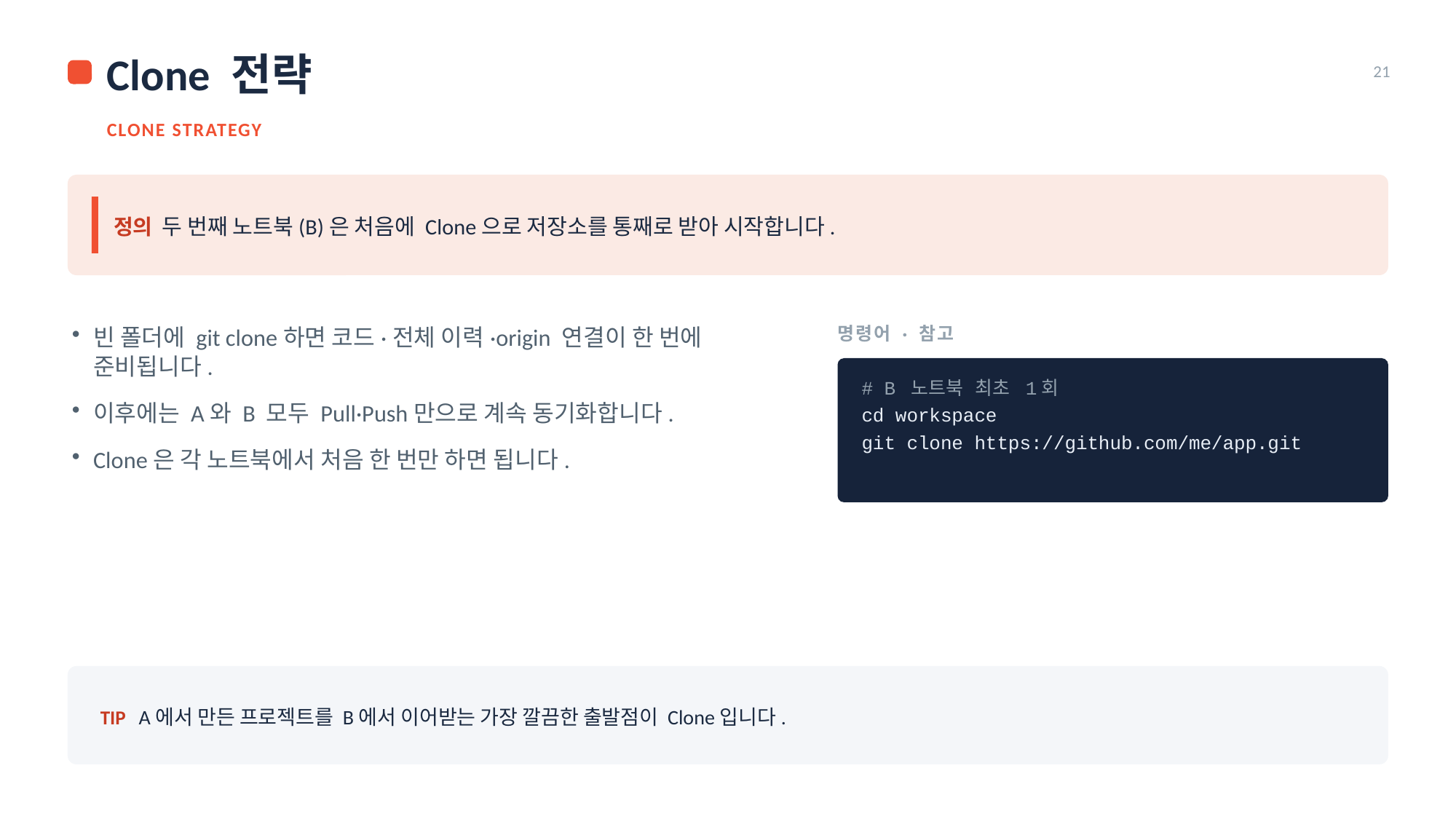

Clone 전략
21

CLONE STRATEGY

정의  두 번째 노트북(B)은 처음에 Clone으로 저장소를 통째로 받아 시작합니다.

명령어 · 참고
빈 폴더에 git clone하면 코드·전체 이력·origin 연결이 한 번에 준비됩니다.
이후에는 A와 B 모두 Pull·Push만으로 계속 동기화합니다.
Clone은 각 노트북에서 처음 한 번만 하면 됩니다.

# B 노트북 최초 1회
cd workspace
git clone https://github.com/me/app.git

TIP   A에서 만든 프로젝트를 B에서 이어받는 가장 깔끔한 출발점이 Clone입니다.